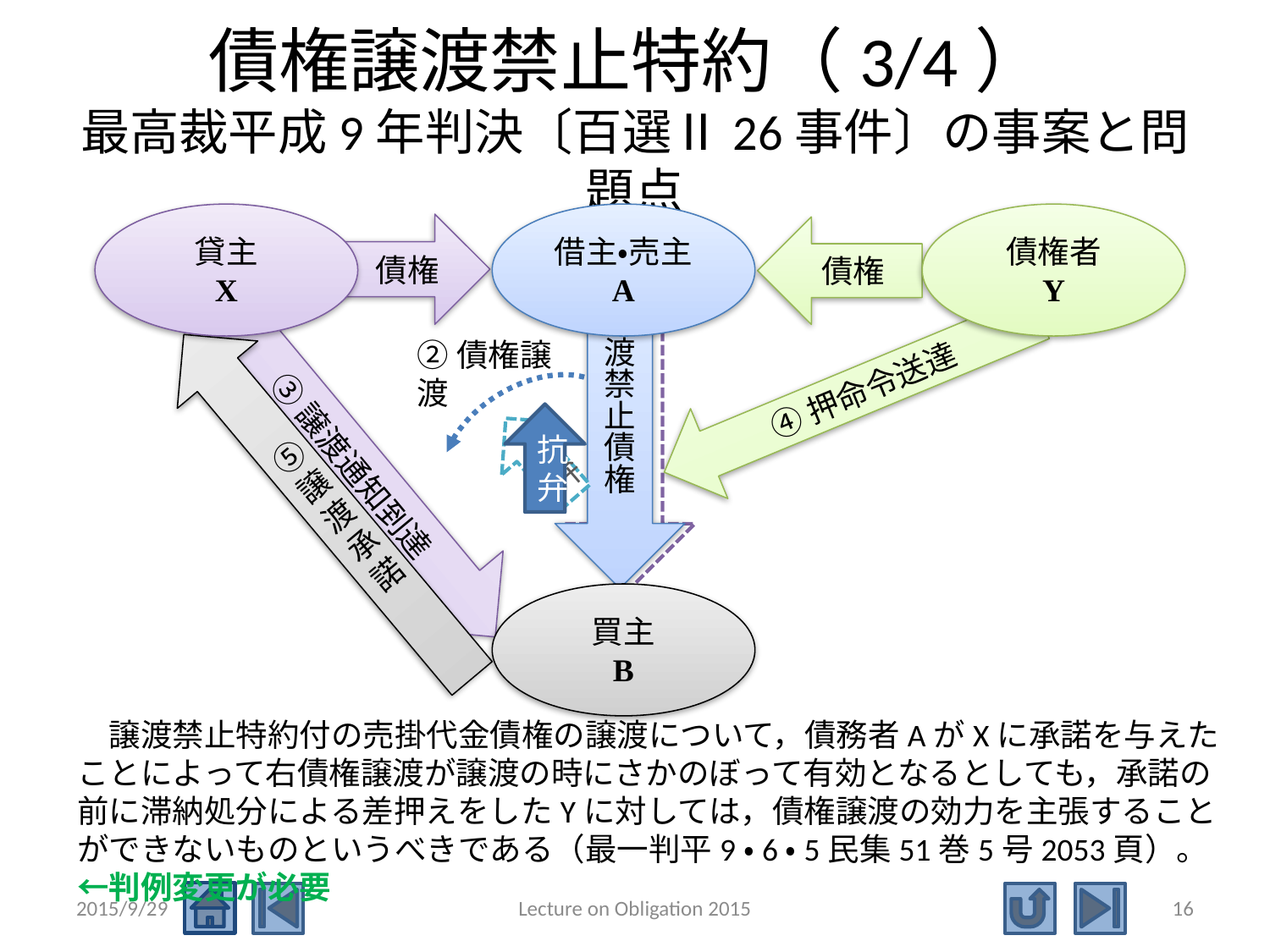

# 債権譲渡禁止特約（3/4） 最高裁平成9年判決〔百選Ⅱ26事件〕の事案と問題点
貸主
X
借主・売主
A
債権者
Y
　債権
①譲渡禁止債権
債権
⑤譲渡承諾
　①譲渡禁止債権
②債権譲渡
④押命令送達

抗弁
抗弁
③譲渡通知到達
買主
B
　譲渡禁止特約付の売掛代金債権の譲渡について，債務者AがXに承諾を与えたことによって右債権譲渡が譲渡の時にさかのぼって有効となるとしても，承諾の前に滞納処分による差押えをしたYに対しては，債権譲渡の効力を主張することができないものというべきである（最一判平9・6・5民集51巻5号2053頁）。←判例変更が必要
2015/9/29
Lecture on Obligation 2015
16